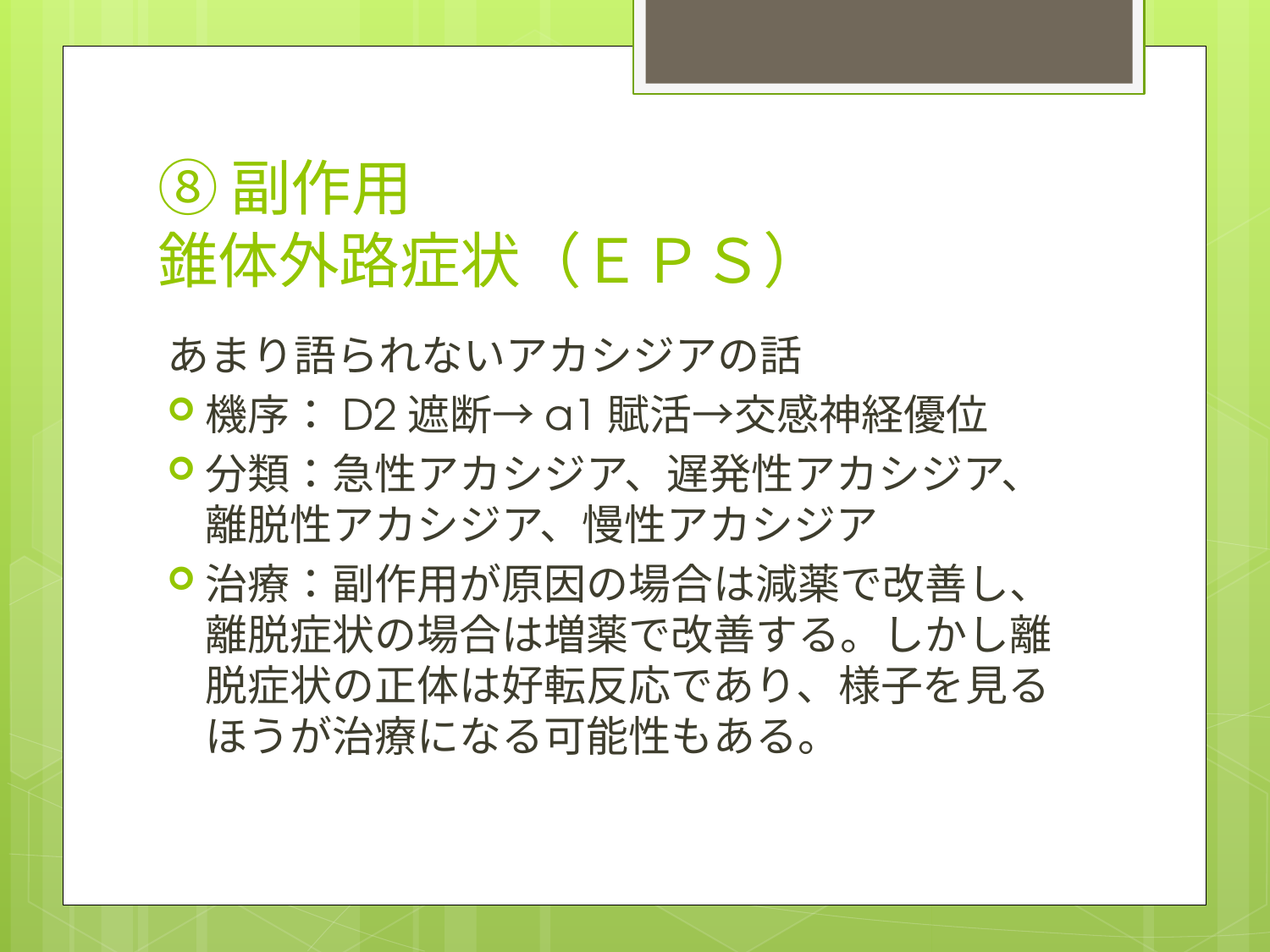

# ⑧副作用 錐体外路症状（ＥＰＳ）
あまり語られないアカシジアの話
機序：D2遮断→a1賦活→交感神経優位
分類：急性アカシジア、遅発性アカシジア、離脱性アカシジア、慢性アカシジア
治療：副作用が原因の場合は減薬で改善し、離脱症状の場合は増薬で改善する。しかし離脱症状の正体は好転反応であり、様子を見るほうが治療になる可能性もある。